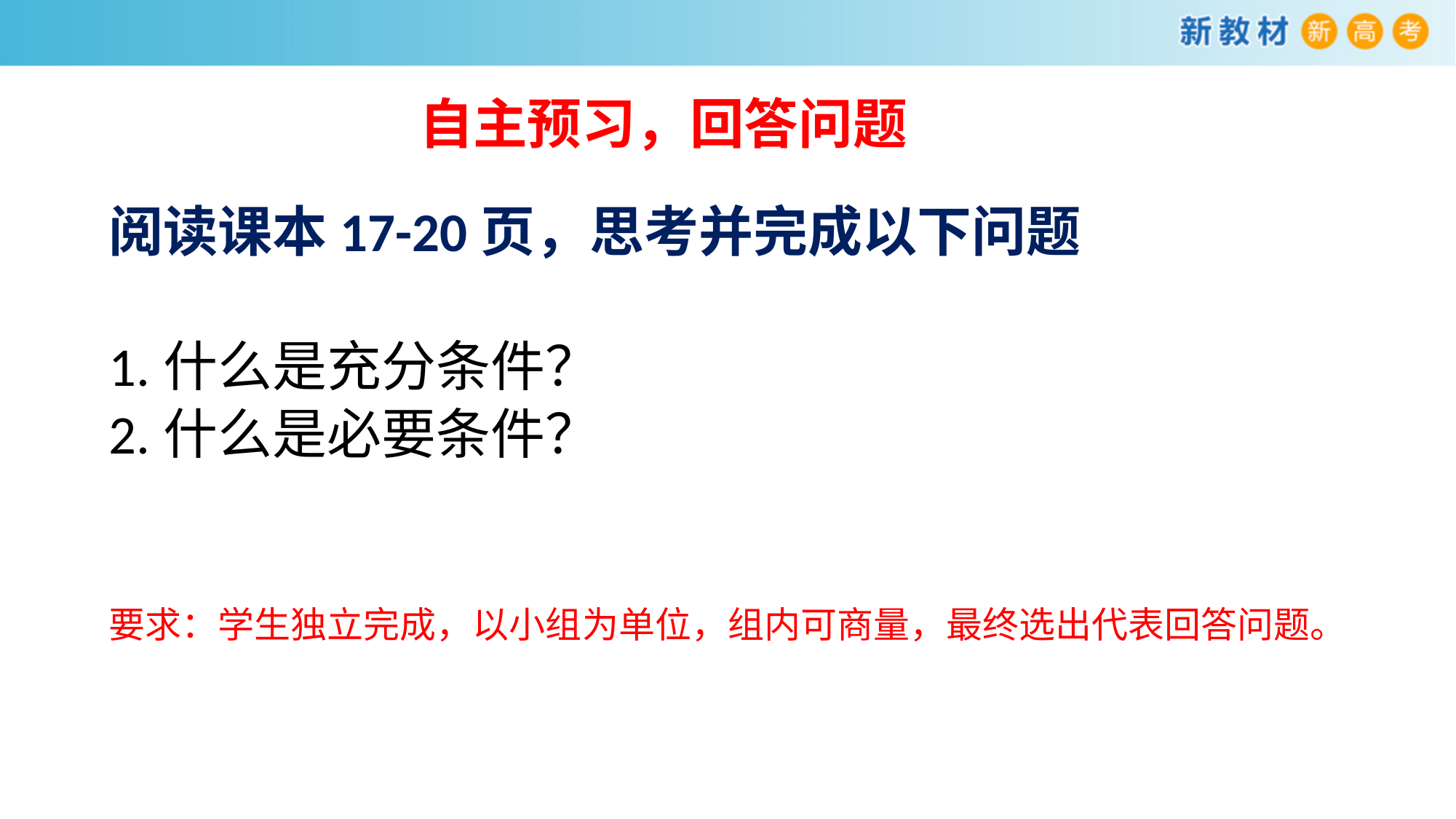

# 自主预习，回答问题
阅读课本17-20页，思考并完成以下问题

1.什么是充分条件？
2.什么是必要条件？

要求：学生独立完成，以小组为单位，组内可商量，最终选出代表回答问题。